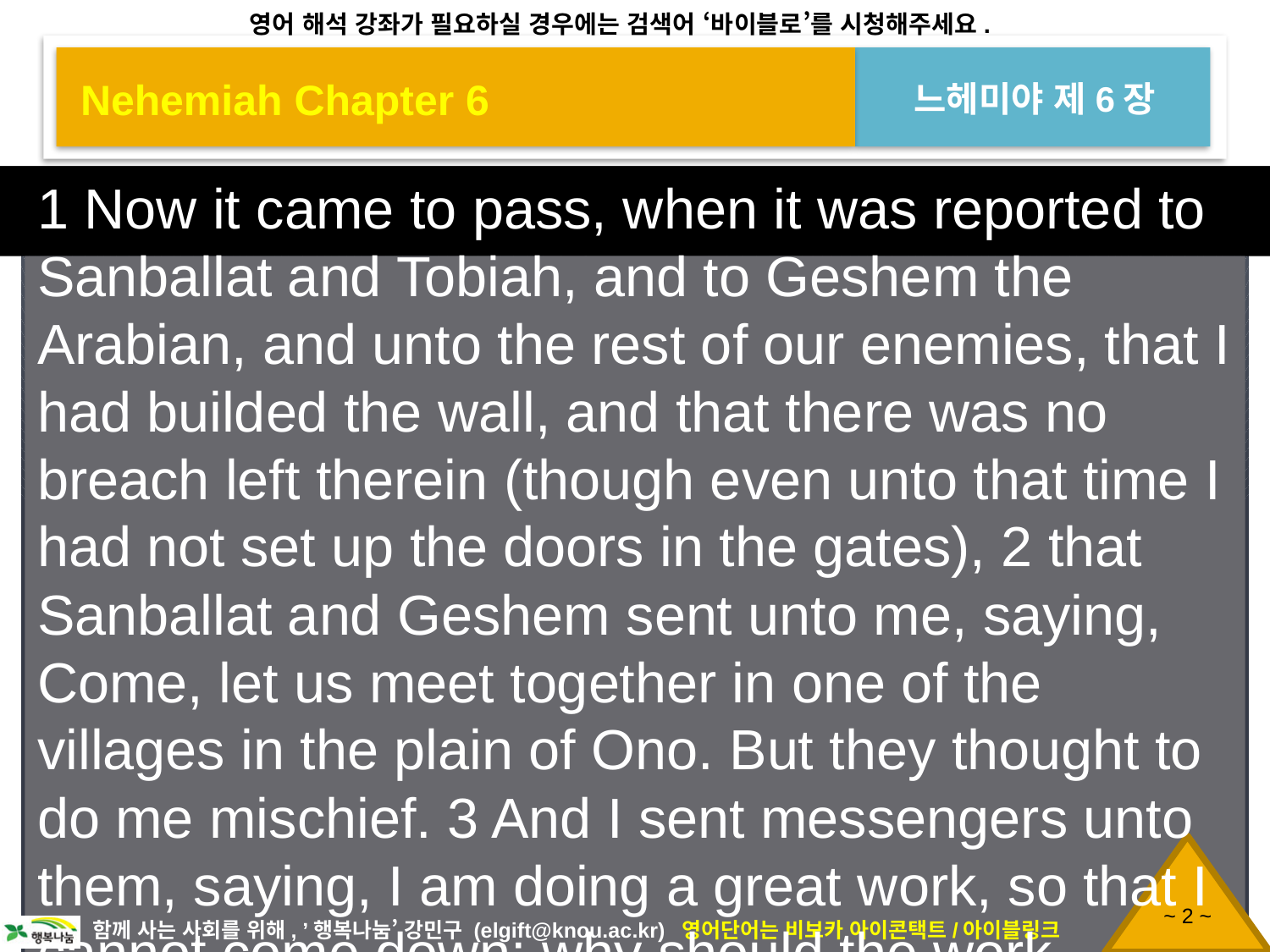

Nehemiah Chapter 6
느헤미야 제6장
1 Now it came to pass, when it was reported to Sanballat and Tobiah, and to Geshem the Arabian, and unto the rest of our enemies, that I had builded the wall, and that there was no breach left therein (though even unto that time I had not set up the doors in the gates), 2 that Sanballat and Geshem sent unto me, saying, Come, let us meet together in one of the villages in the plain of Ono. But they thought to do me mischief. 3 And I sent messengers unto them, saying, I am doing a great work, so that I cannot come down: why should the work cease,